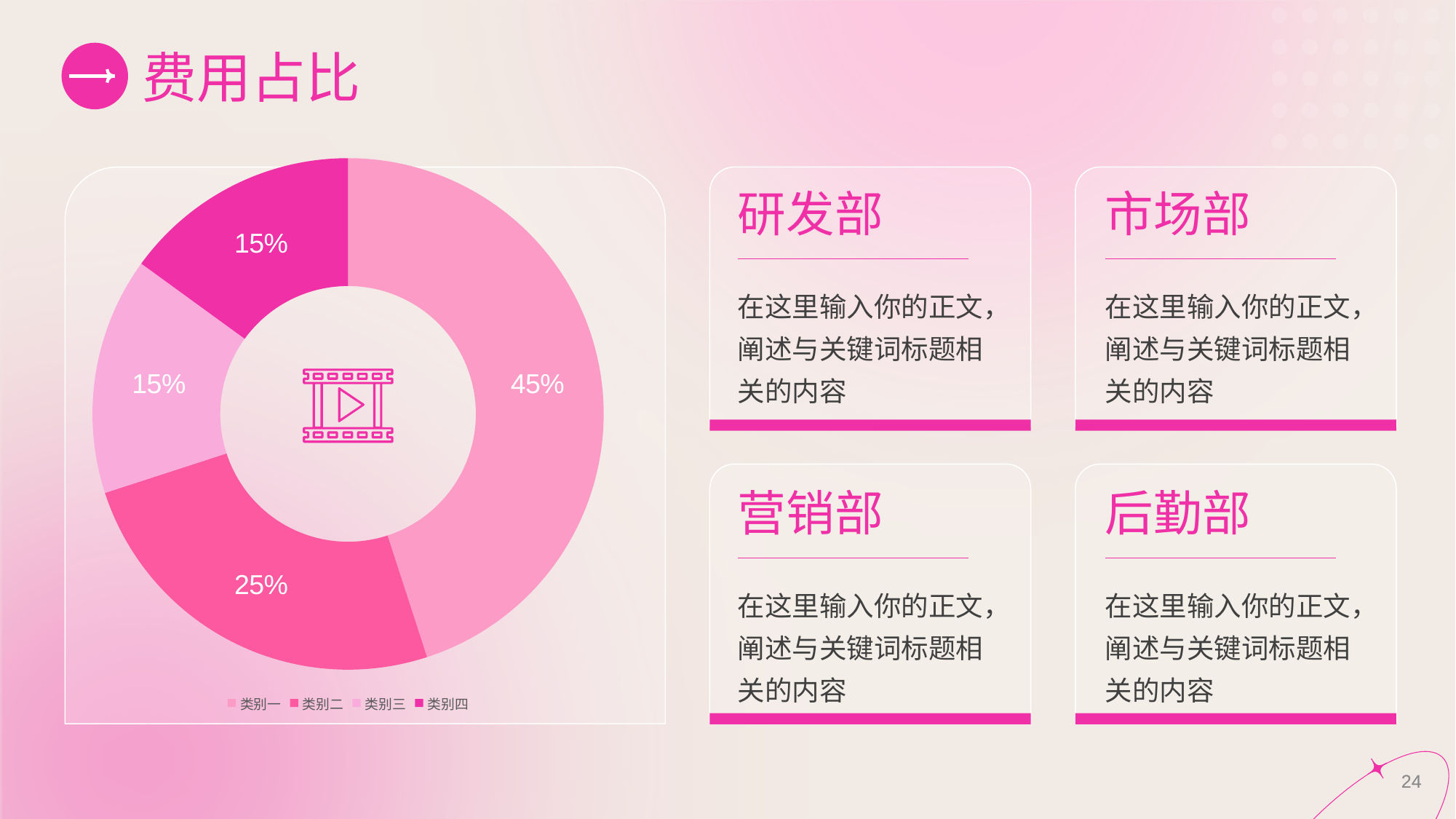

# 费用占比

### Chart

| Category | 数据栏 |
|---|---|
| 类别一 | 0.45 |
| 类别二 | 0.25 |
| 类别三 | 0.15 |
| 类别四 | 0.15 |

研发部
市场部
在这里输入你的正文，阐述与关键词标题相关的内容
在这里输入你的正文，阐述与关键词标题相关的内容

营销部
后勤部
在这里输入你的正文，阐述与关键词标题相关的内容
在这里输入你的正文，阐述与关键词标题相关的内容

24